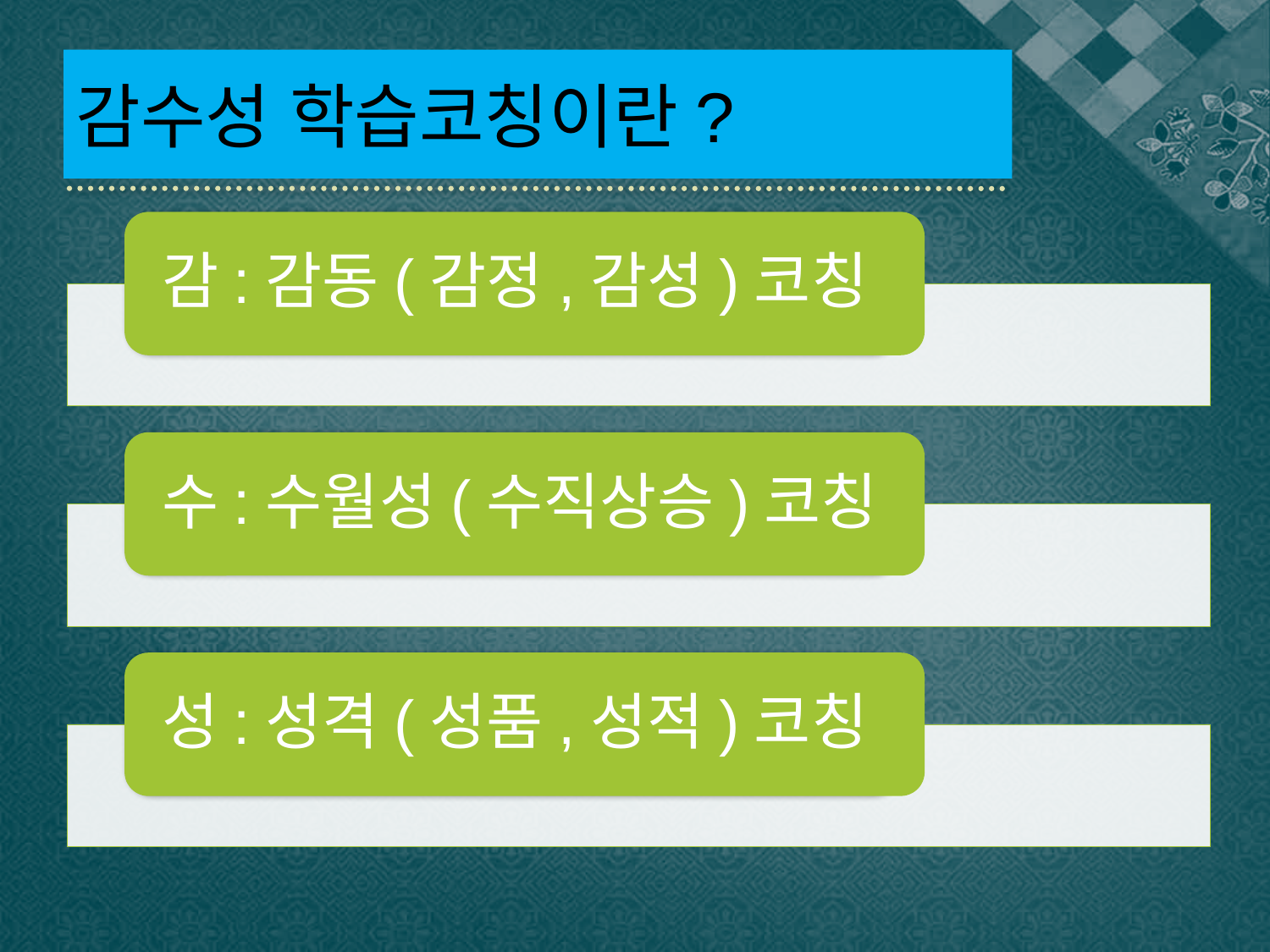

# 감수성 학습코칭이란?
감:감동(감정,감성)코칭
수:수월성(수직상승)코칭
성:성격(성품,성적)코칭